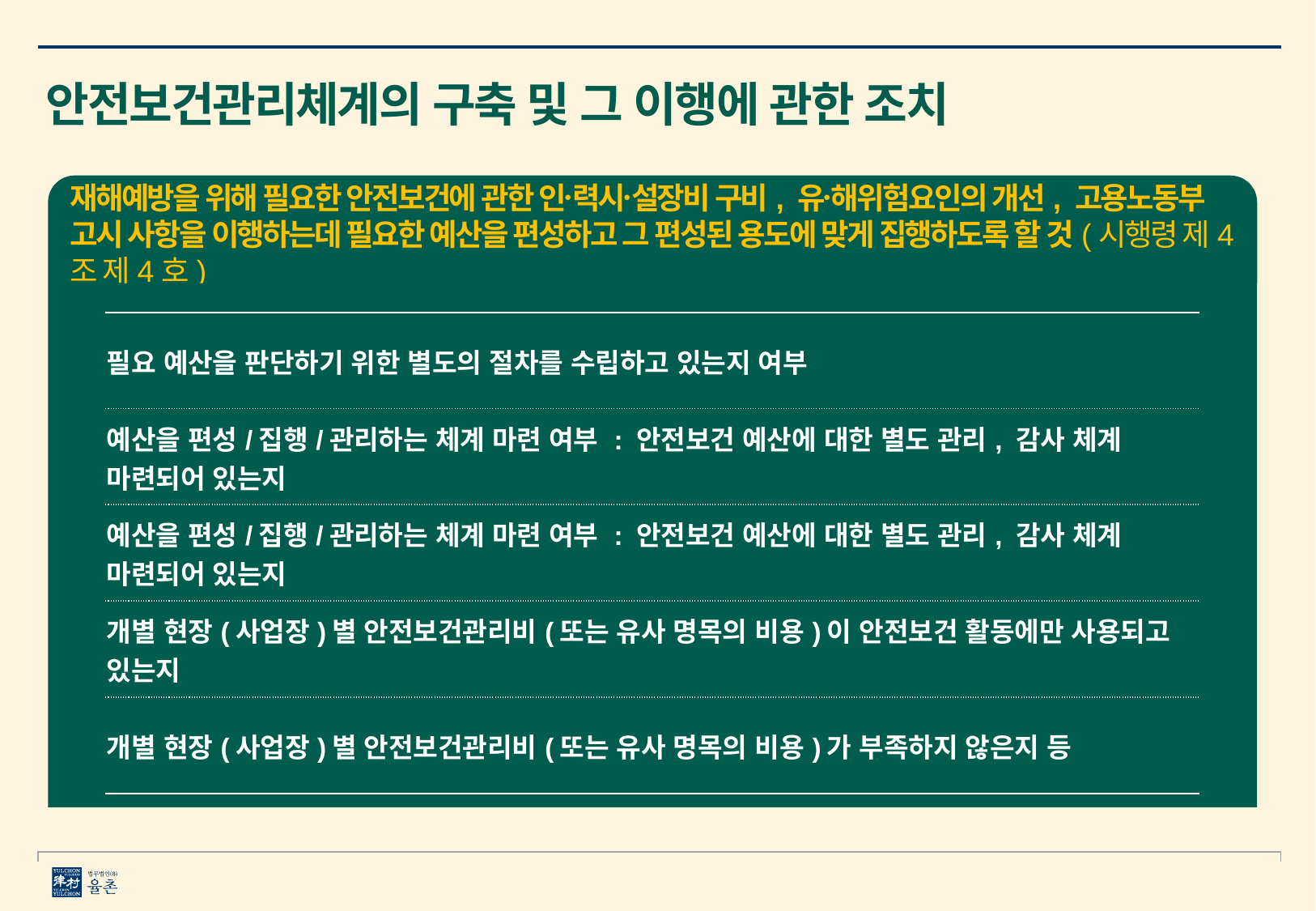

안전보건관리체계의 구축 및 그 이행에 관한 조치

재해예방을 위해 필요한 안전보건에 관한 인력〮시설〮장비 구비, 유해〮위험요인의 개선, 고용노동부 고시 사항을 이행하는데 필요한 예산을 편성하고 그 편성된 용도에 맞게 집행하도록 할 것(시행령 제4조 제4호)

| 필요 예산을 판단하기 위한 별도의 절차를 수립하고 있는지 여부 |
| --- |
| 예산을 편성/집행/관리하는 체계 마련 여부 : 안전보건 예산에 대한 별도 관리, 감사 체계 마련되어 있는지 |
| 예산을 편성/집행/관리하는 체계 마련 여부 : 안전보건 예산에 대한 별도 관리, 감사 체계 마련되어 있는지 |
| 개별 현장(사업장)별 안전보건관리비(또는 유사 명목의 비용)이 안전보건 활동에만 사용되고 있는지 |
| 개별 현장(사업장)별 안전보건관리비(또는 유사 명목의 비용)가 부족하지 않은지 등 |